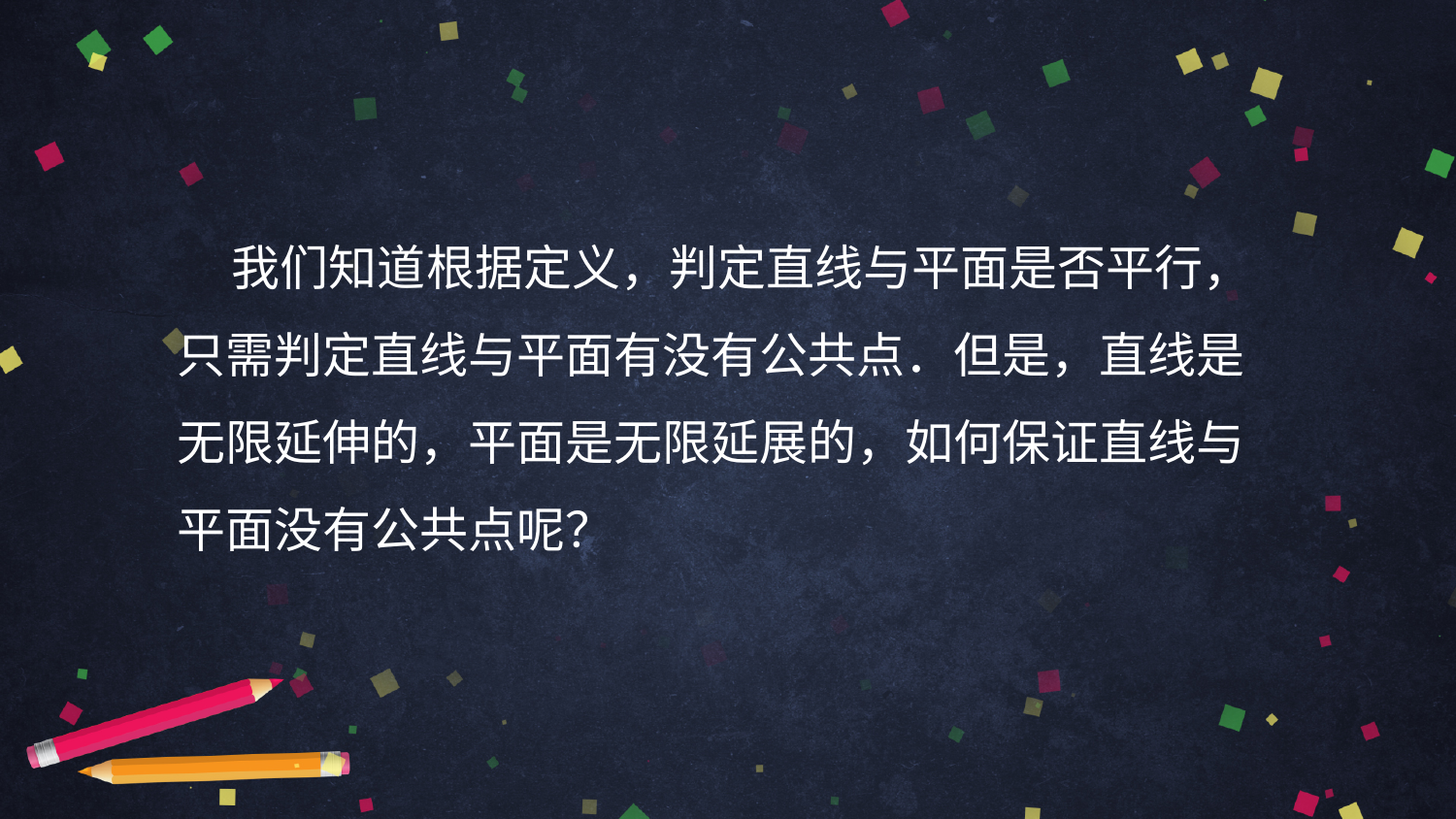

我们知道根据定义，判定直线与平面是否平行，只需判定直线与平面有没有公共点．但是，直线是无限延伸的，平面是无限延展的，如何保证直线与平面没有公共点呢？